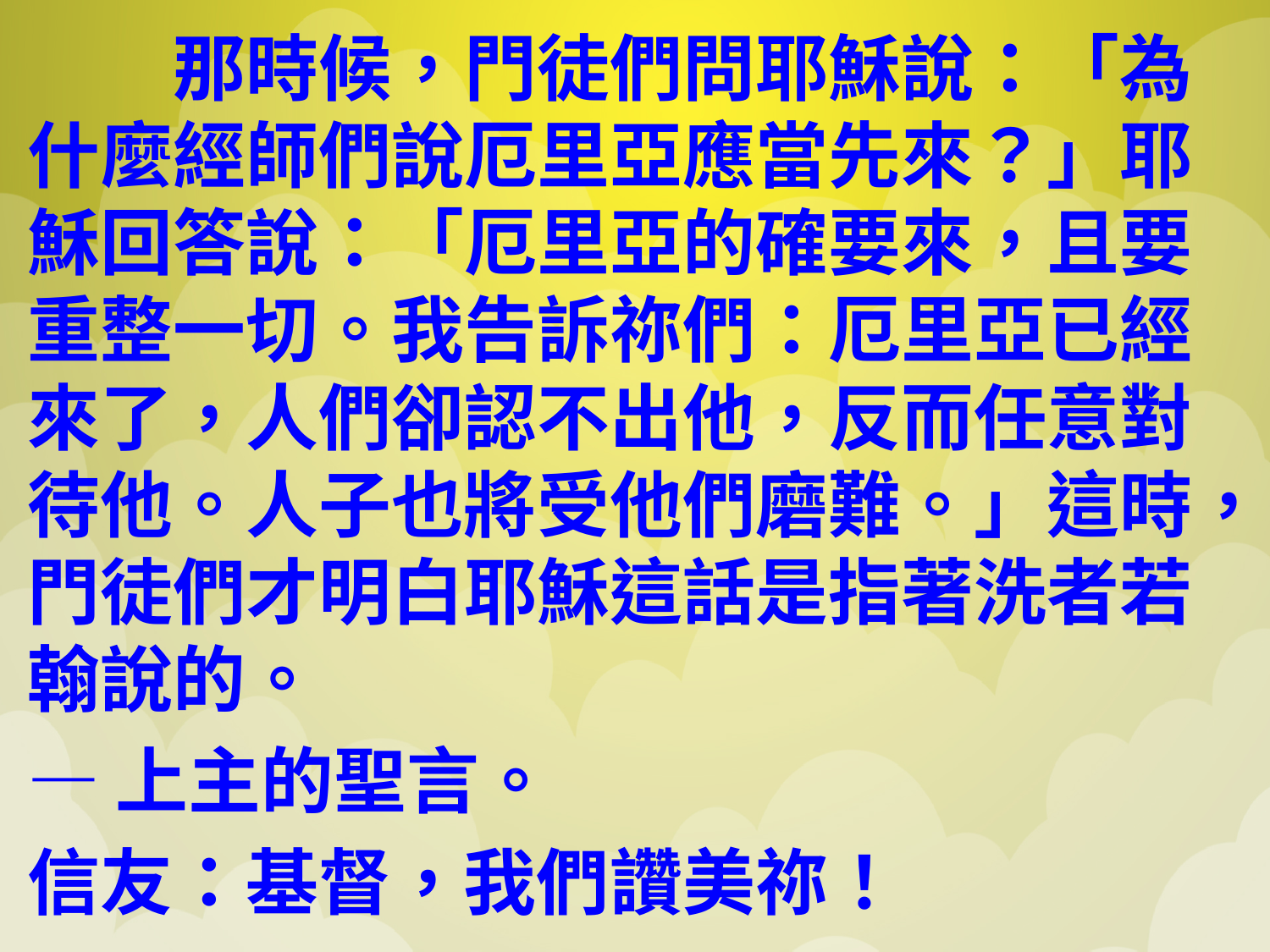

那時候，門徒們問耶穌說：「為什麼經師們說厄里亞應當先來？」耶穌回答說：「厄里亞的確要來，且要重整一切。我告訴祢們：厄里亞已經來了，人們卻認不出他，反而任意對待他。人子也將受他們磨難。」這時，門徒們才明白耶穌這話是指著洗者若翰說的。
—上主的聖言。
信友：基督，我們讚美祢！